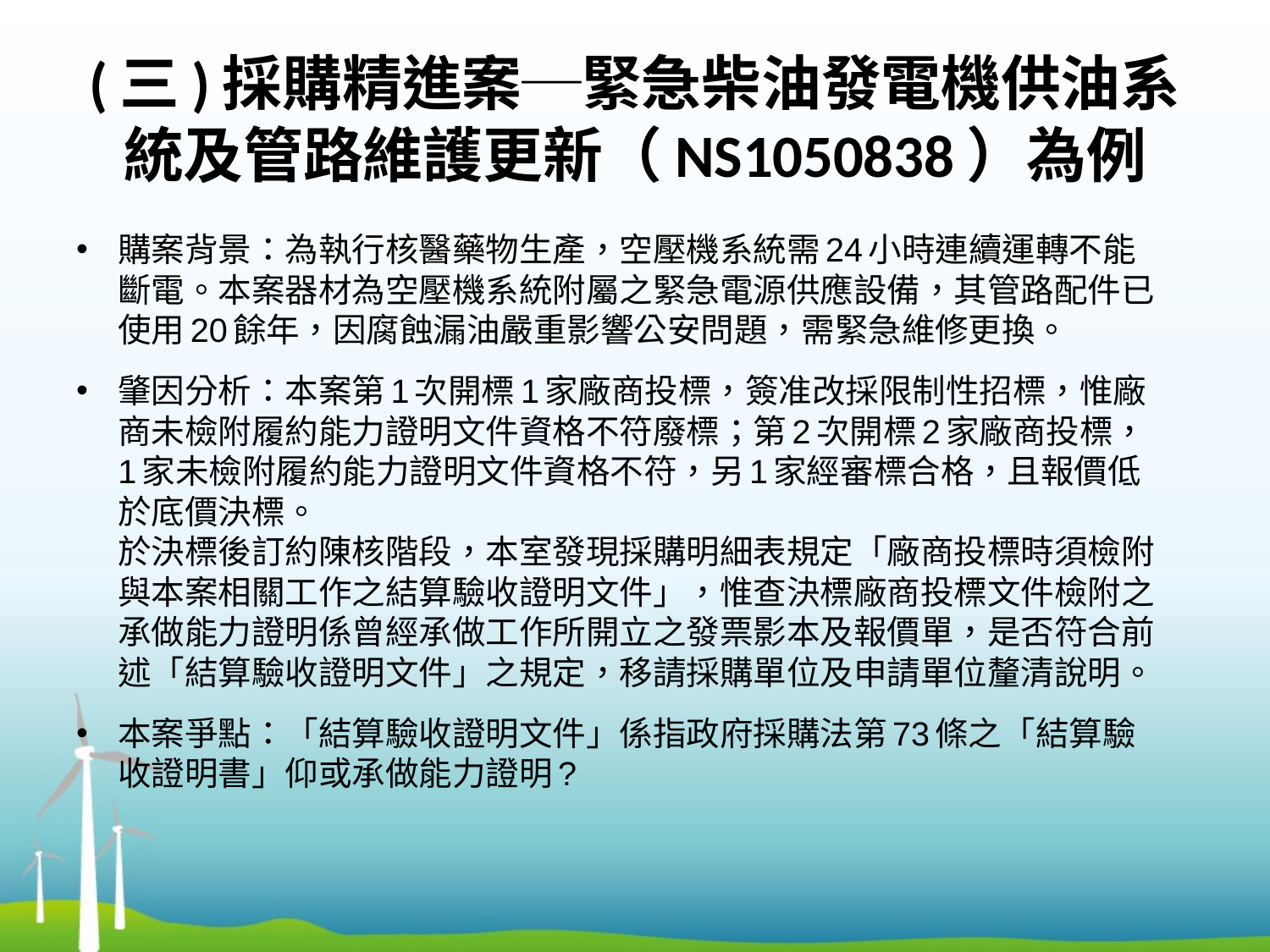

# (三)採購精進案─緊急柴油發電機供油系統及管路維護更新（NS1050838）為例
購案背景：為執行核醫藥物生產，空壓機系統需24小時連續運轉不能斷電。本案器材為空壓機系統附屬之緊急電源供應設備，其管路配件已使用20餘年，因腐蝕漏油嚴重影響公安問題，需緊急維修更換。
肇因分析：本案第1次開標1家廠商投標，簽准改採限制性招標，惟廠商未檢附履約能力證明文件資格不符廢標；第2次開標2家廠商投標，1家未檢附履約能力證明文件資格不符，另1家經審標合格，且報價低於底價決標。
於決標後訂約陳核階段，本室發現採購明細表規定「廠商投標時須檢附與本案相關工作之結算驗收證明文件」，惟查決標廠商投標文件檢附之承做能力證明係曾經承做工作所開立之發票影本及報價單，是否符合前述「結算驗收證明文件」之規定，移請採購單位及申請單位釐清說明。
本案爭點：「結算驗收證明文件」係指政府採購法第73條之「結算驗收證明書」仰或承做能力證明?